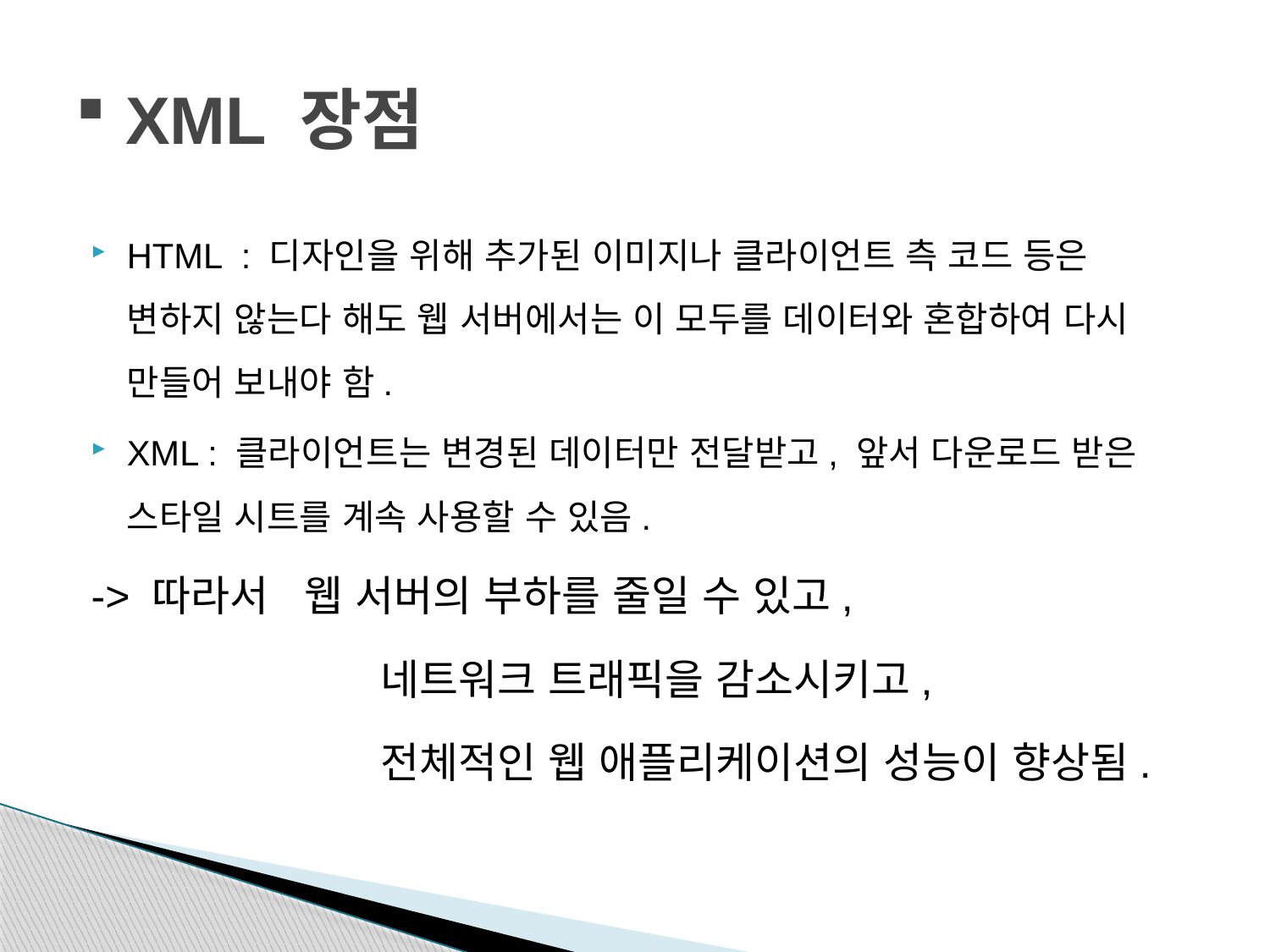

# XML 장점
HTML  : 디자인을 위해 추가된 이미지나 클라이언트 측 코드 등은 변하지 않는다 해도 웹 서버에서는 이 모두를 데이터와 혼합하여 다시 만들어 보내야 함.
XML : 클라이언트는 변경된 데이터만 전달받고, 앞서 다운로드 받은 스타일 시트를 계속 사용할 수 있음.
-> 따라서   웹 서버의 부하를 줄일 수 있고,
			네트워크 트래픽을 감소시키고,
			전체적인 웹 애플리케이션의 성능이 향상됨.